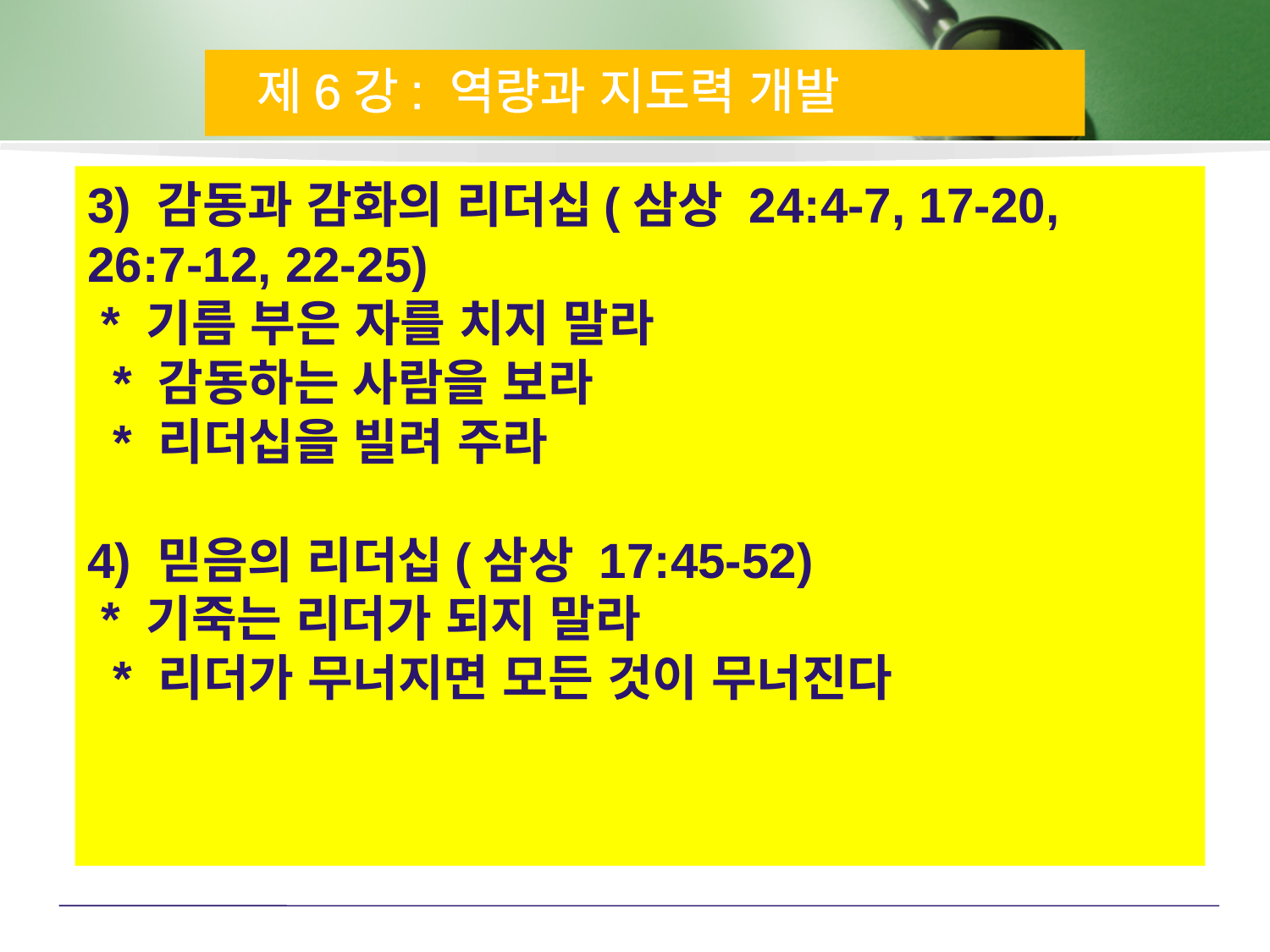

제6강: 역량과 지도력 개발
3) 감동과 감화의 리더십(삼상 24:4-7, 17-20,  26:7-12, 22-25)
 * 기름 부은 자를 치지 말라
 * 감동하는 사람을 보라
 * 리더십을 빌려 주라
 
4) 믿음의 리더십(삼상 17:45-52)
 * 기죽는 리더가 되지 말라
 * 리더가 무너지면 모든 것이 무너진다